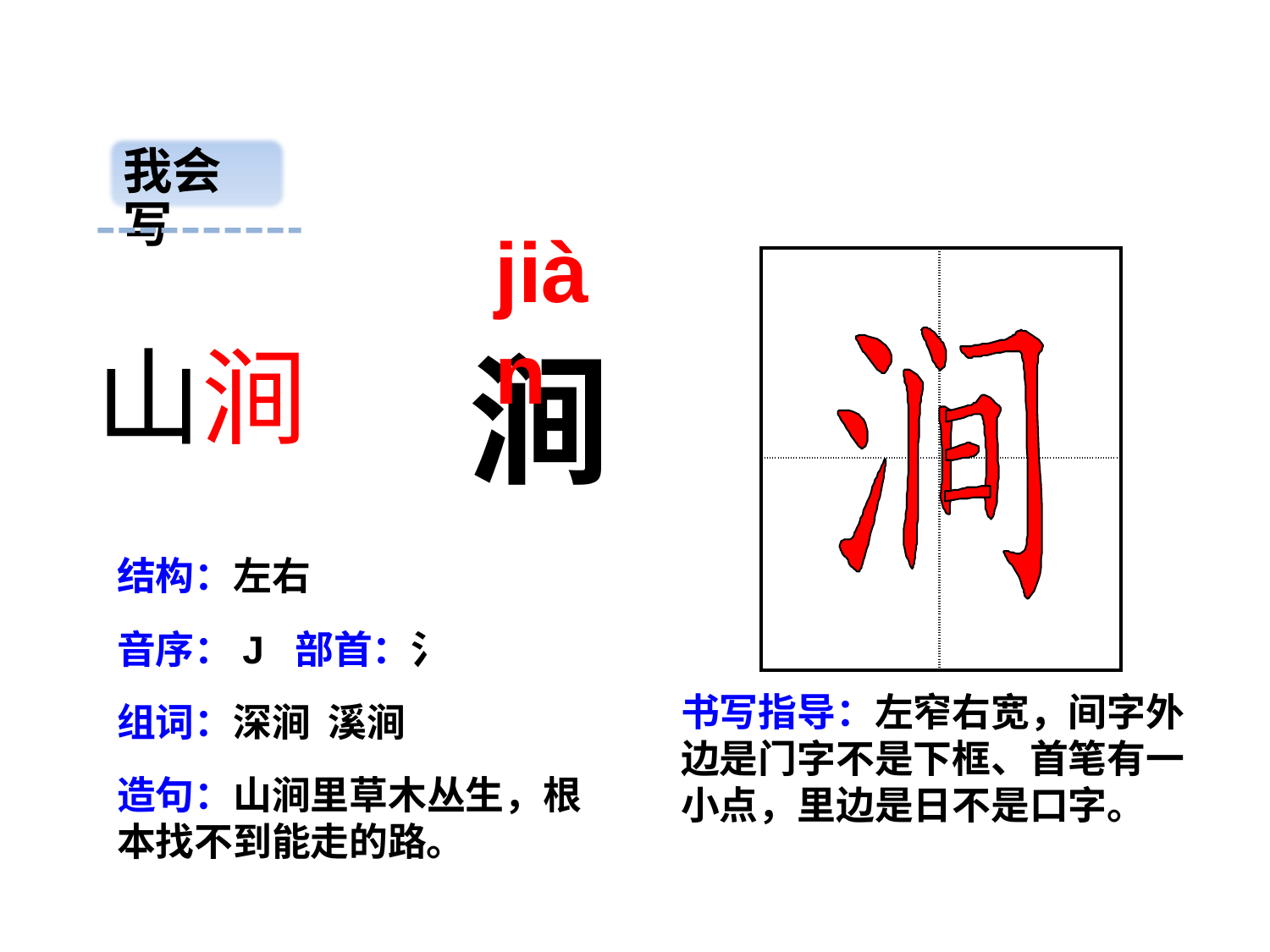

我会写

jiàn
|  |  |
| --- | --- |
|  |  |
山涧
涧

结构：左右
音序：J  部首：氵
书写指导：左窄右宽，间字外边是门字不是下框、首笔有一小点，里边是日不是口字。
组词：深涧  溪涧
造句：山涧里草木丛生，根本找不到能走的路。